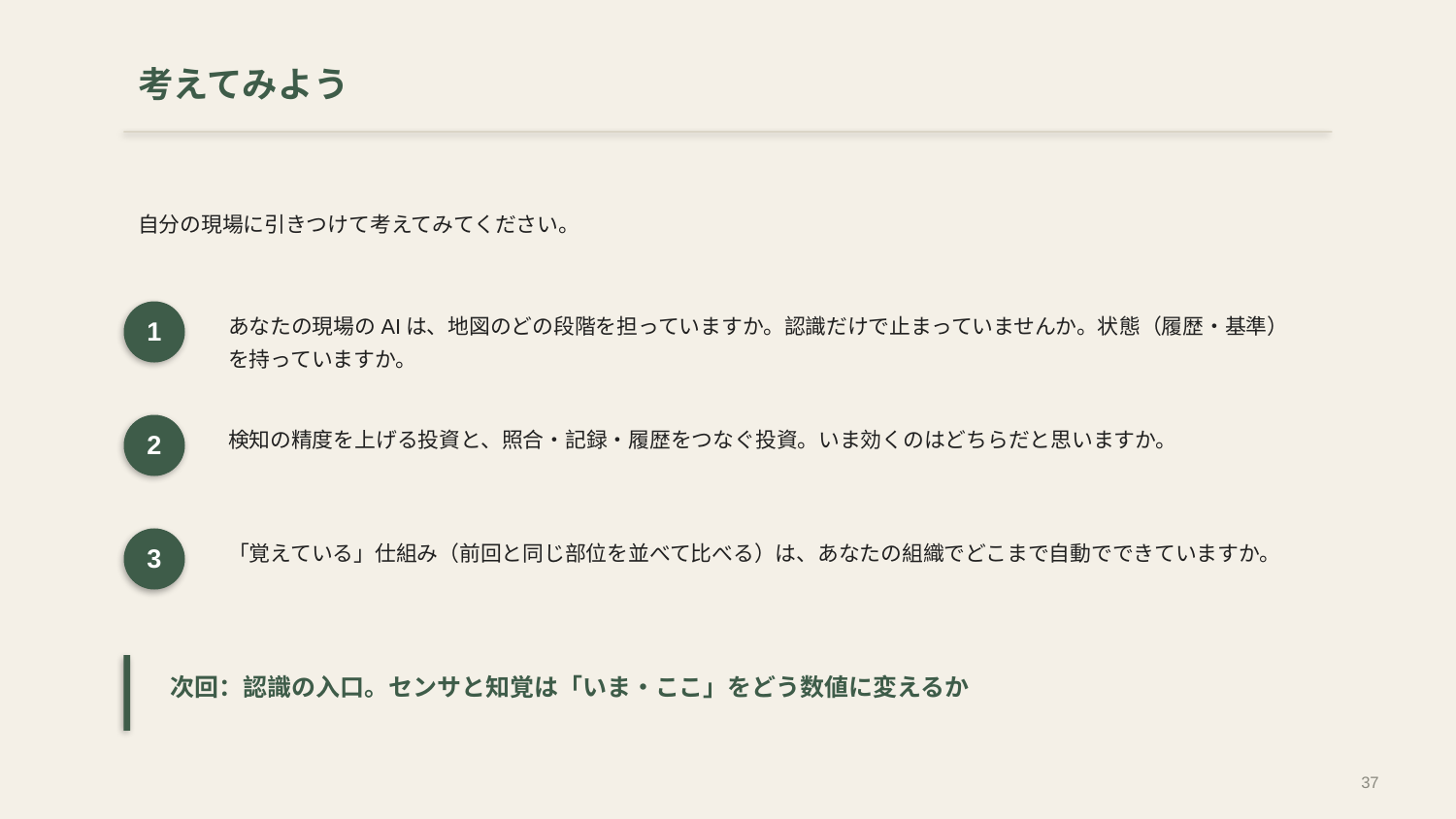

考えてみよう

自分の現場に引きつけて考えてみてください。
あなたの現場のAIは、地図のどの段階を担っていますか。認識だけで止まっていませんか。状態（履歴・基準）を持っていますか。

1
検知の精度を上げる投資と、照合・記録・履歴をつなぐ投資。いま効くのはどちらだと思いますか。

2
「覚えている」仕組み（前回と同じ部位を並べて比べる）は、あなたの組織でどこまで自動でできていますか。

3

次回：認識の入口。センサと知覚は「いま・ここ」をどう数値に変えるか
37